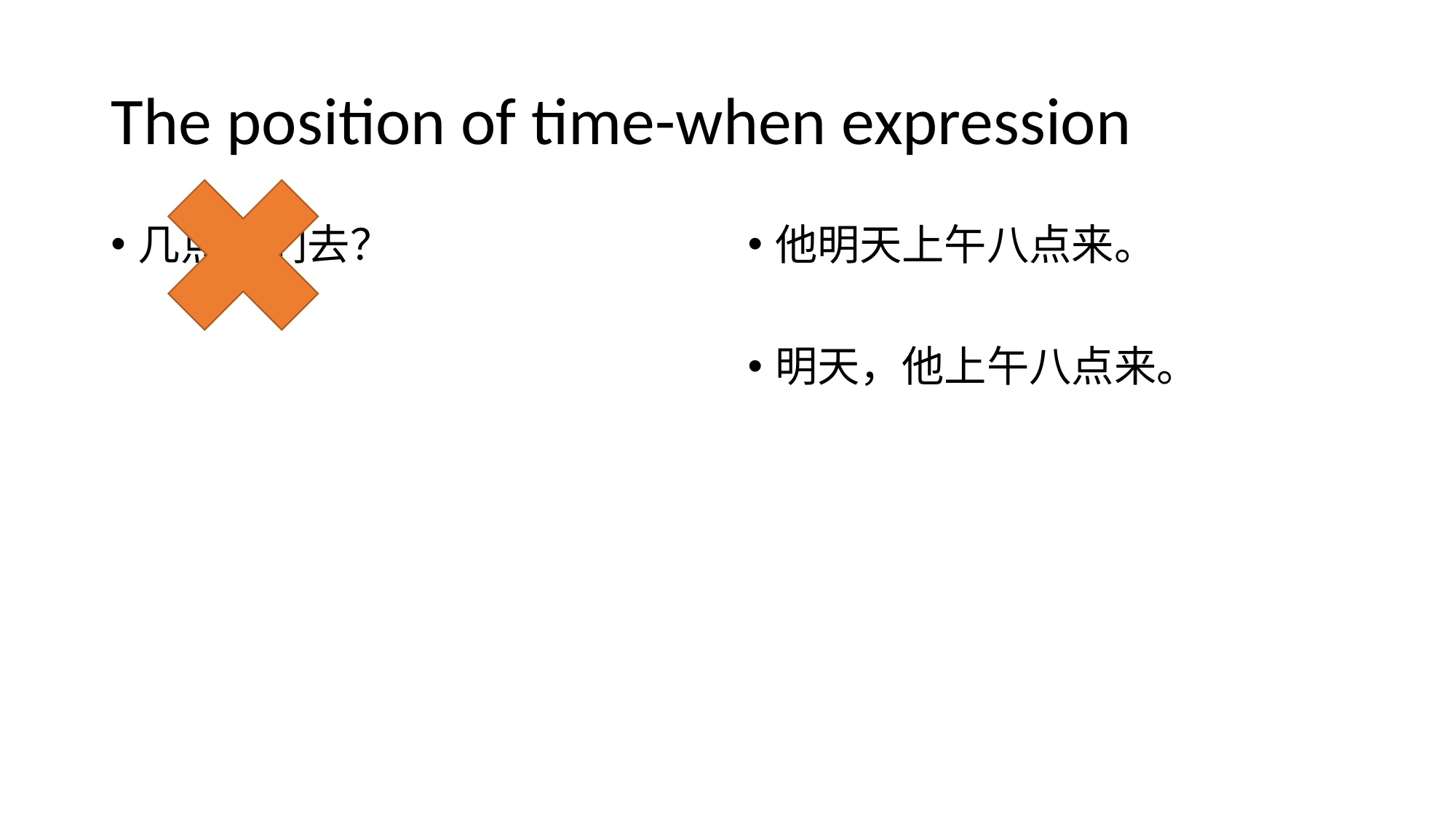

# The position of time-when expression

几点我们去？
他明天上午八点来。

明天，他上午八点来。